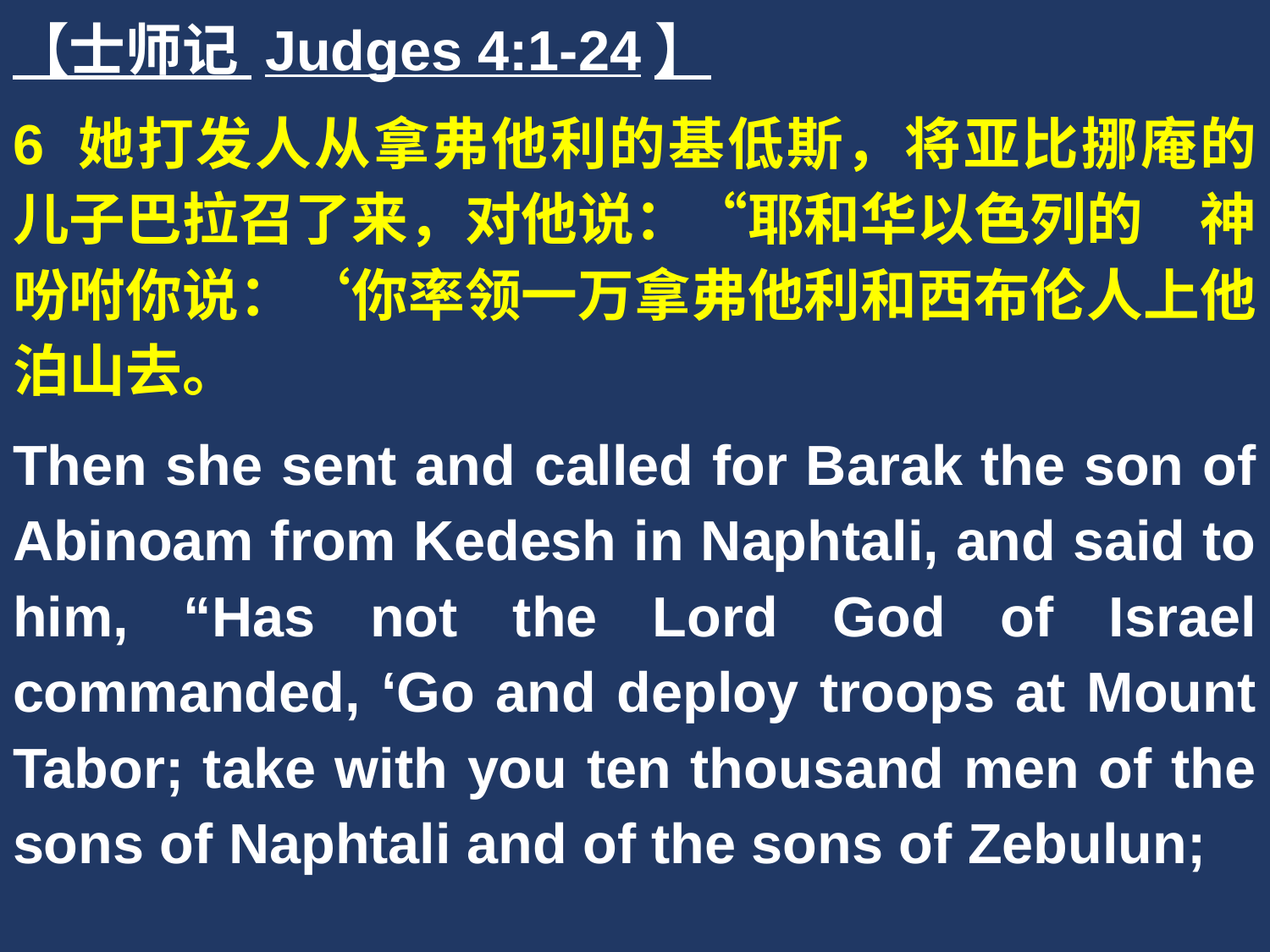

【士师记 Judges 4:1-24】
6 她打发人从拿弗他利的基低斯，将亚比挪庵的儿子巴拉召了来，对他说：“耶和华以色列的　神吩咐你说：‘你率领一万拿弗他利和西布伦人上他泊山去。
Then she sent and called for Barak the son of Abinoam from Kedesh in Naphtali, and said to him, “Has not the Lord God of Israel commanded, ‘Go and deploy troops at Mount Tabor; take with you ten thousand men of the sons of Naphtali and of the sons of Zebulun;